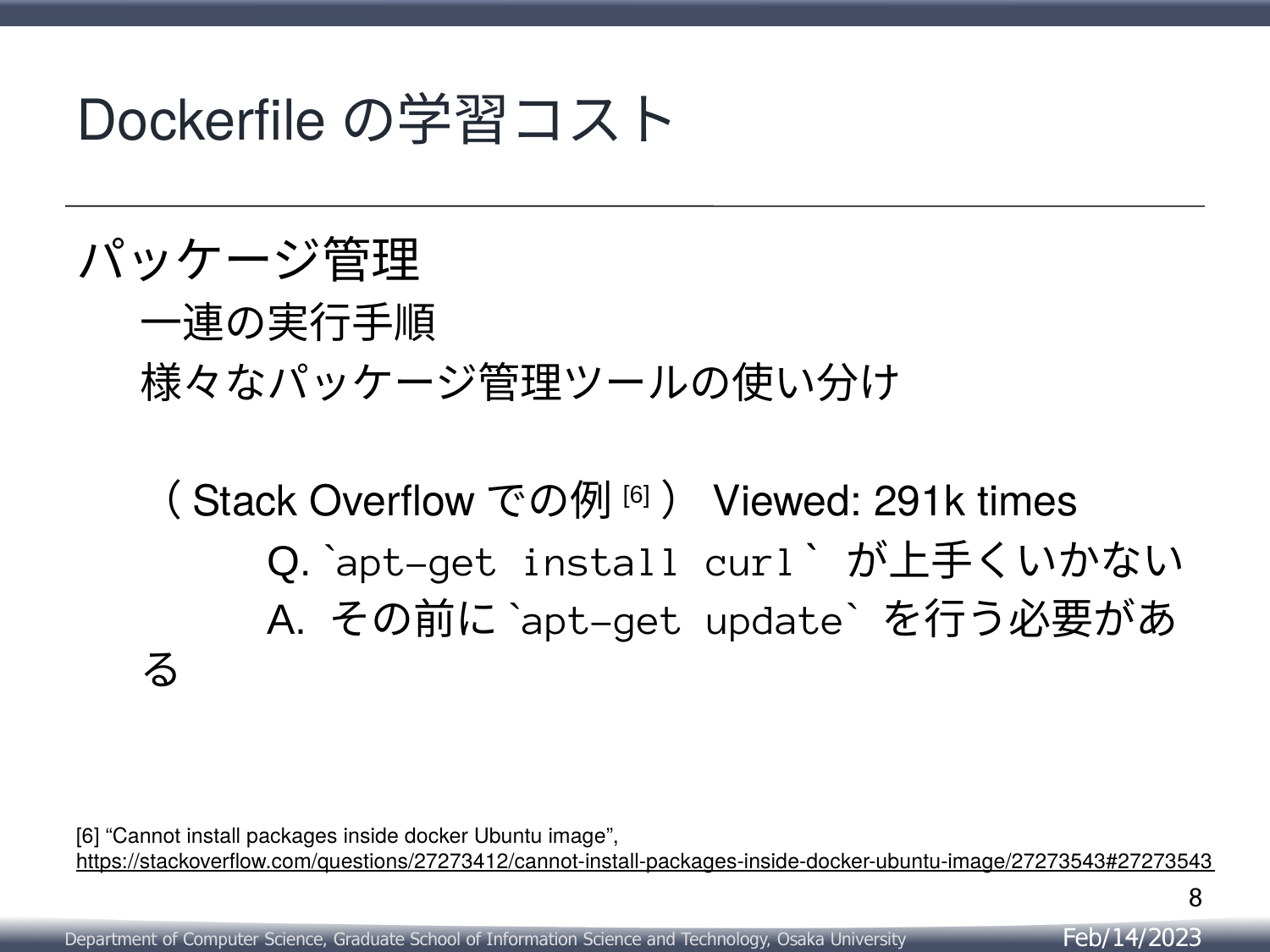

# Dockerfileの学習コスト
パッケージ管理
一連の実行手順
様々なパッケージ管理ツールの使い分け

（Stack Overflowでの例[6]）Viewed: 291k times
	Q. `apt-get install curl` が上手くいかない
	A. その前に`apt-get update` を行う必要がある
[6] “Cannot install packages inside docker Ubuntu image”,
https://stackoverflow.com/questions/27273412/cannot-install-packages-inside-docker-ubuntu-image/27273543#27273543
8
Feb/14/2023